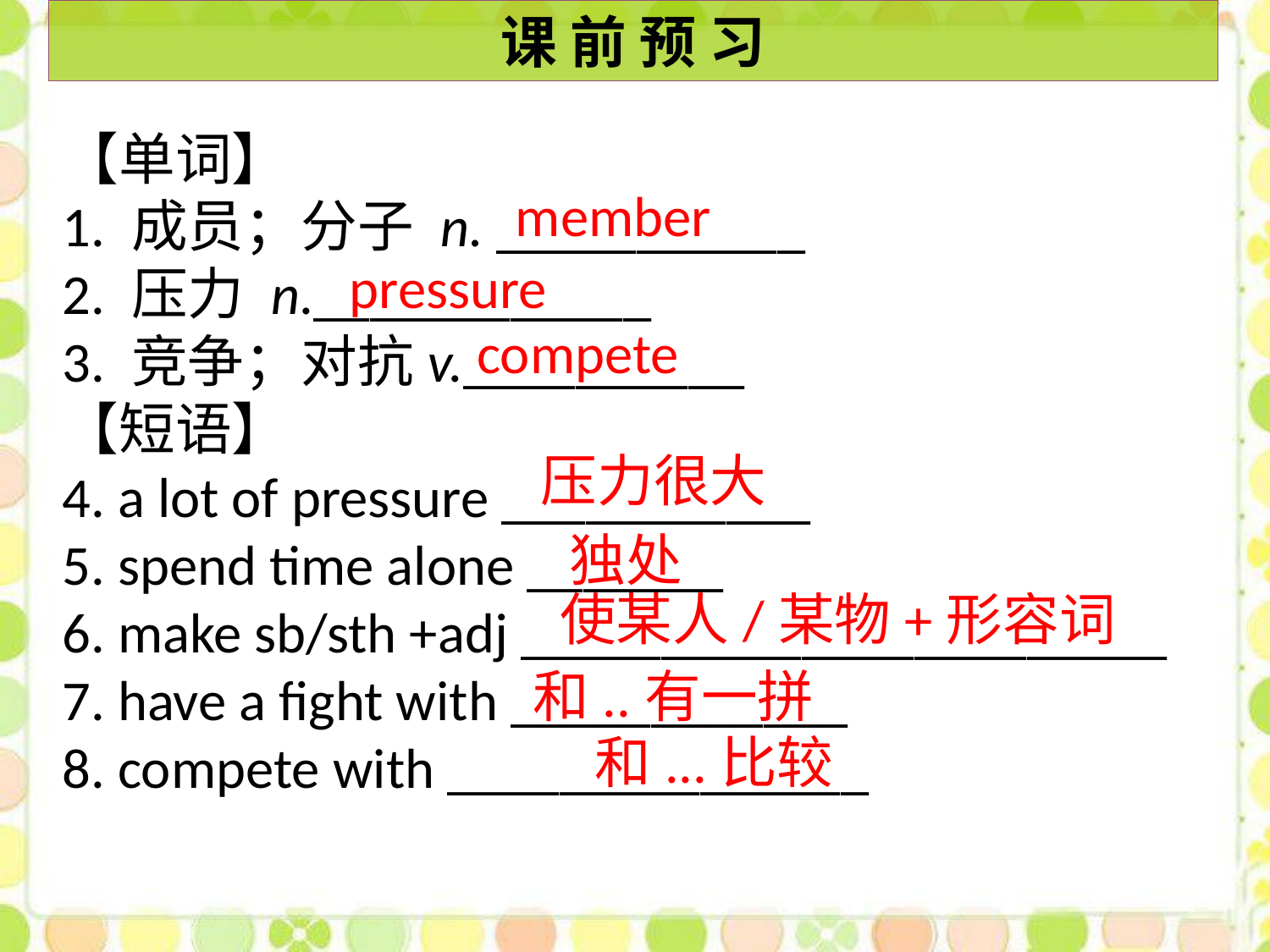

课 前 预 习
【单词】
1. 成员；分子 n. ___________
2. 压力 n.____________
3. 竞争；对抗v.__________
【短语】
4. a lot of pressure ___________
5. spend time alone _______
6. make sb/sth +adj _______________________
7. have a fight with ____________
8. compete with _______________
member
pressure
compete
压力很大
独处
使某人/某物+形容词
和..有一拼
和...比较